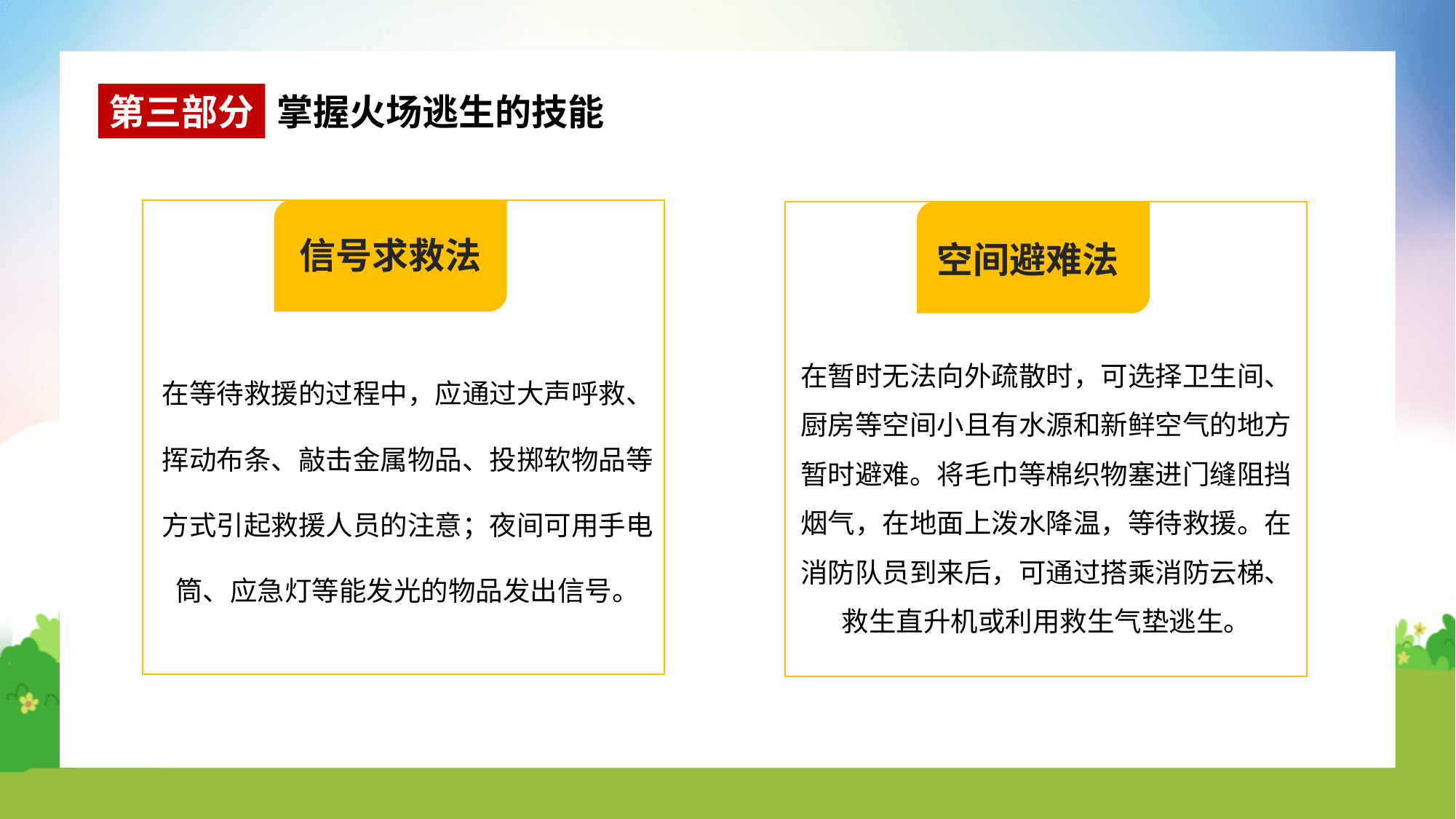

信号求救法
在等待救援的过程中，应通过大声呼救、挥动布条、敲击金属物品、投掷软物品等方式引起救援人员的注意；夜间可用手电筒、应急灯等能发光的物品发出信号。

空间避难法
在暂时无法向外疏散时，可选择卫生间、厨房等空间小且有水源和新鲜空气的地方暂时避难。将毛巾等棉织物塞进门缝阻挡烟气，在地面上泼水降温，等待救援。在消防队员到来后，可通过搭乘消防云梯、救生直升机或利用救生气垫逃生。